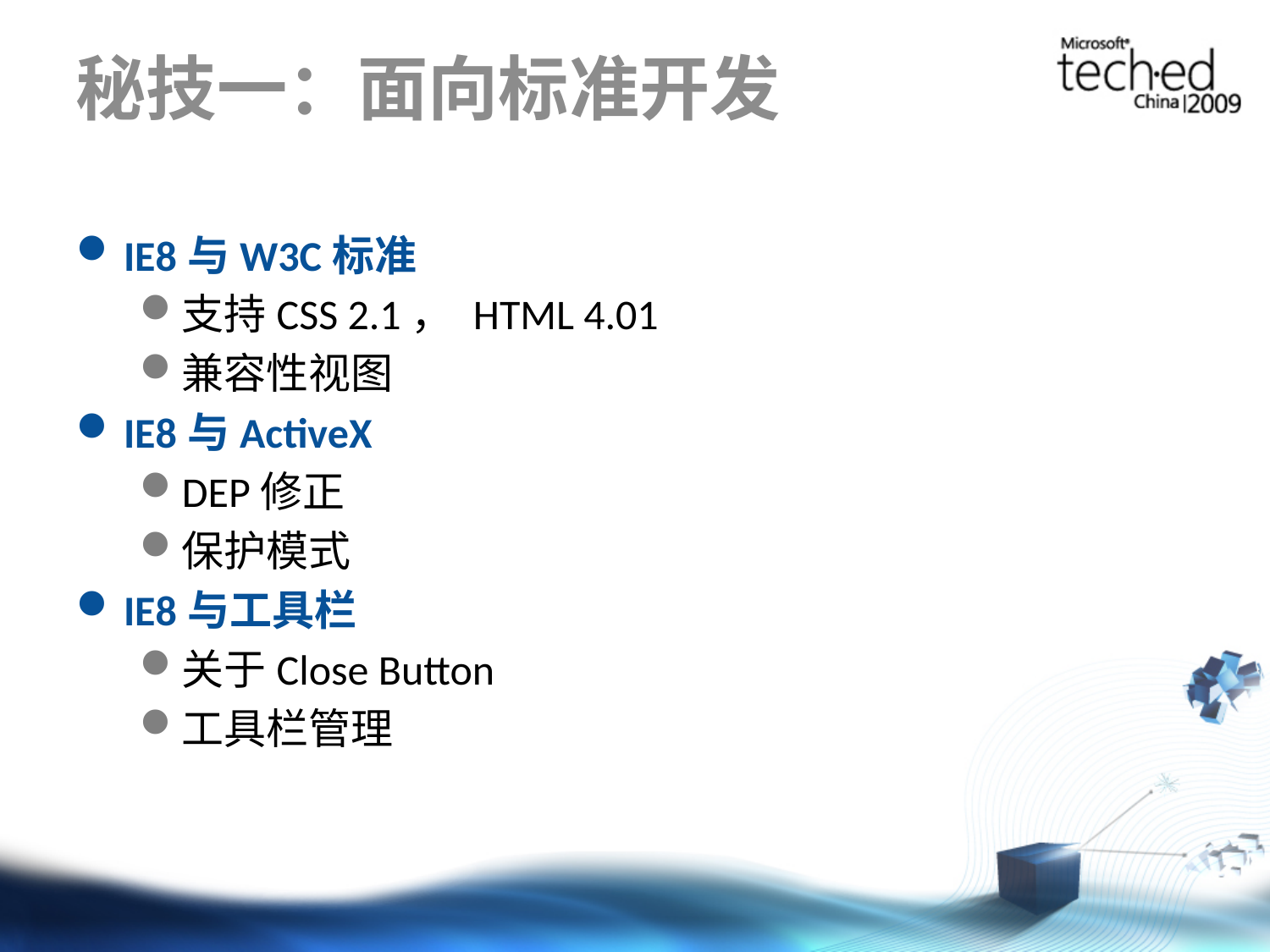

# 秘技一：面向标准开发
IE8与W3C标准
支持CSS 2.1， HTML 4.01
兼容性视图
IE8与ActiveX
DEP修正
保护模式
IE8与工具栏
关于Close Button
工具栏管理